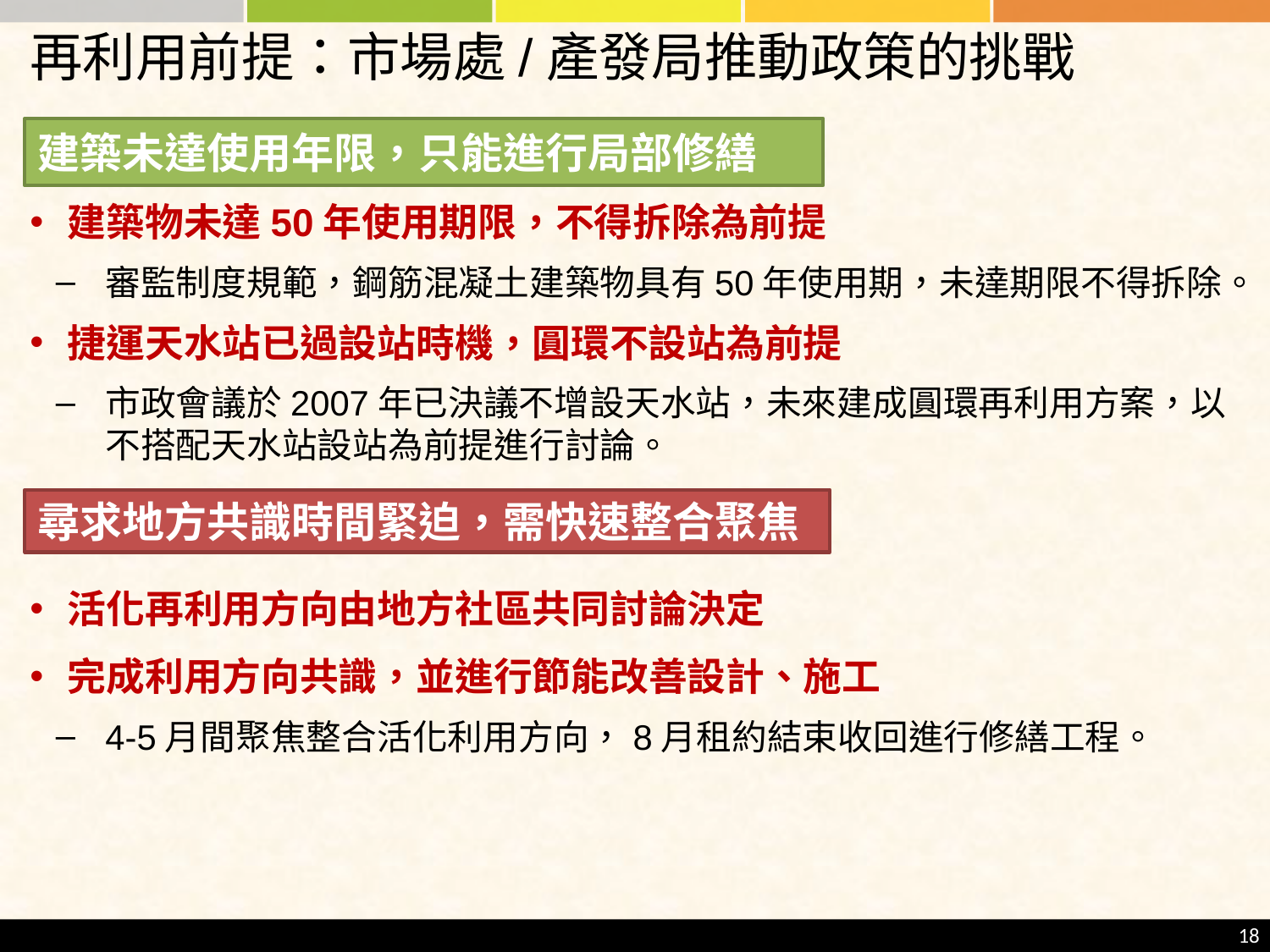

# 再利用前提：市場處/產發局推動政策的挑戰
建築未達使用年限，只能進行局部修繕
建築物未達50年使用期限，不得拆除為前提
審監制度規範，鋼筋混凝土建築物具有50年使用期，未達期限不得拆除。
捷運天水站已過設站時機，圓環不設站為前提
市政會議於2007年已決議不增設天水站，未來建成圓環再利用方案，以不搭配天水站設站為前提進行討論。

活化再利用方向由地方社區共同討論決定
完成利用方向共識，並進行節能改善設計、施工
4-5月間聚焦整合活化利用方向，8月租約結束收回進行修繕工程。
尋求地方共識時間緊迫，需快速整合聚焦
18